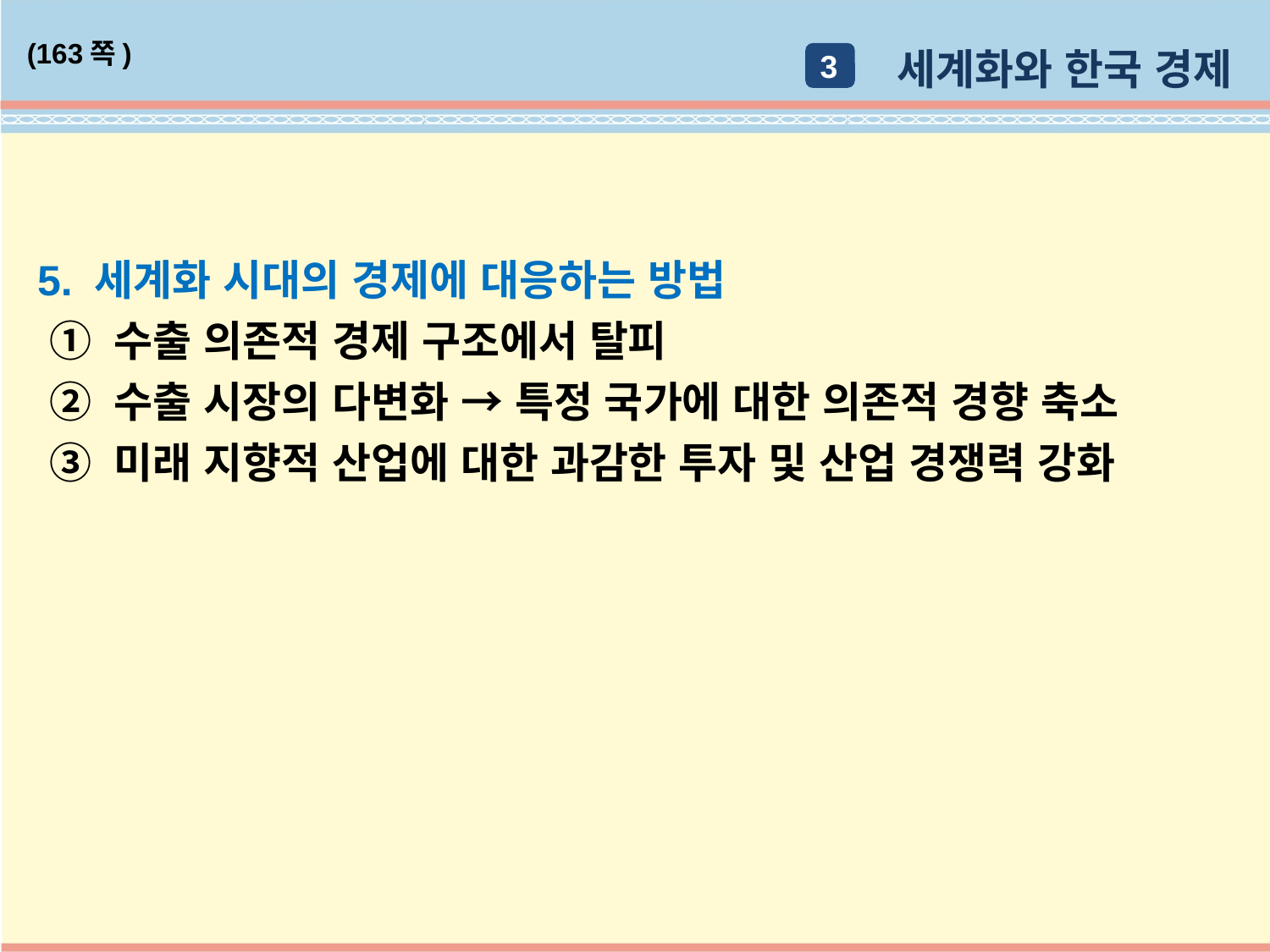

세계화와 한국 경제
(163쪽)
3
5. 세계화 시대의 경제에 대응하는 방법
 ① 수출 의존적 경제 구조에서 탈피
 ② 수출 시장의 다변화 → 특정 국가에 대한 의존적 경향 축소
 ③ 미래 지향적 산업에 대한 과감한 투자 및 산업 경쟁력 강화